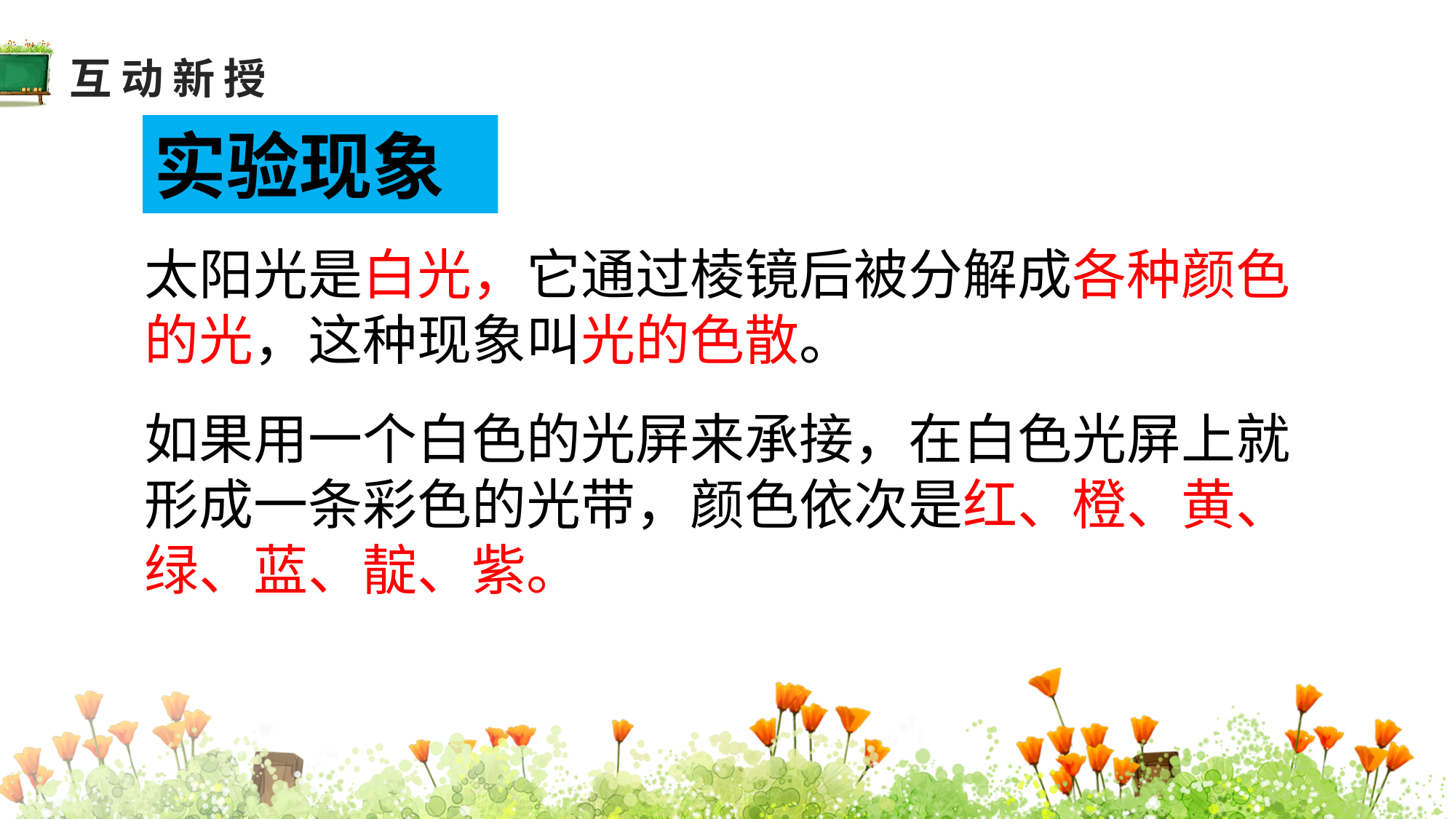

互动新授
实验现象
太阳光是白光，它通过棱镜后被分解成各种颜色的光，这种现象叫光的色散。
如果用一个白色的光屏来承接，在白色光屏上就形成一条彩色的光带，颜色依次是红、橙、黄、绿、蓝、靛、紫。